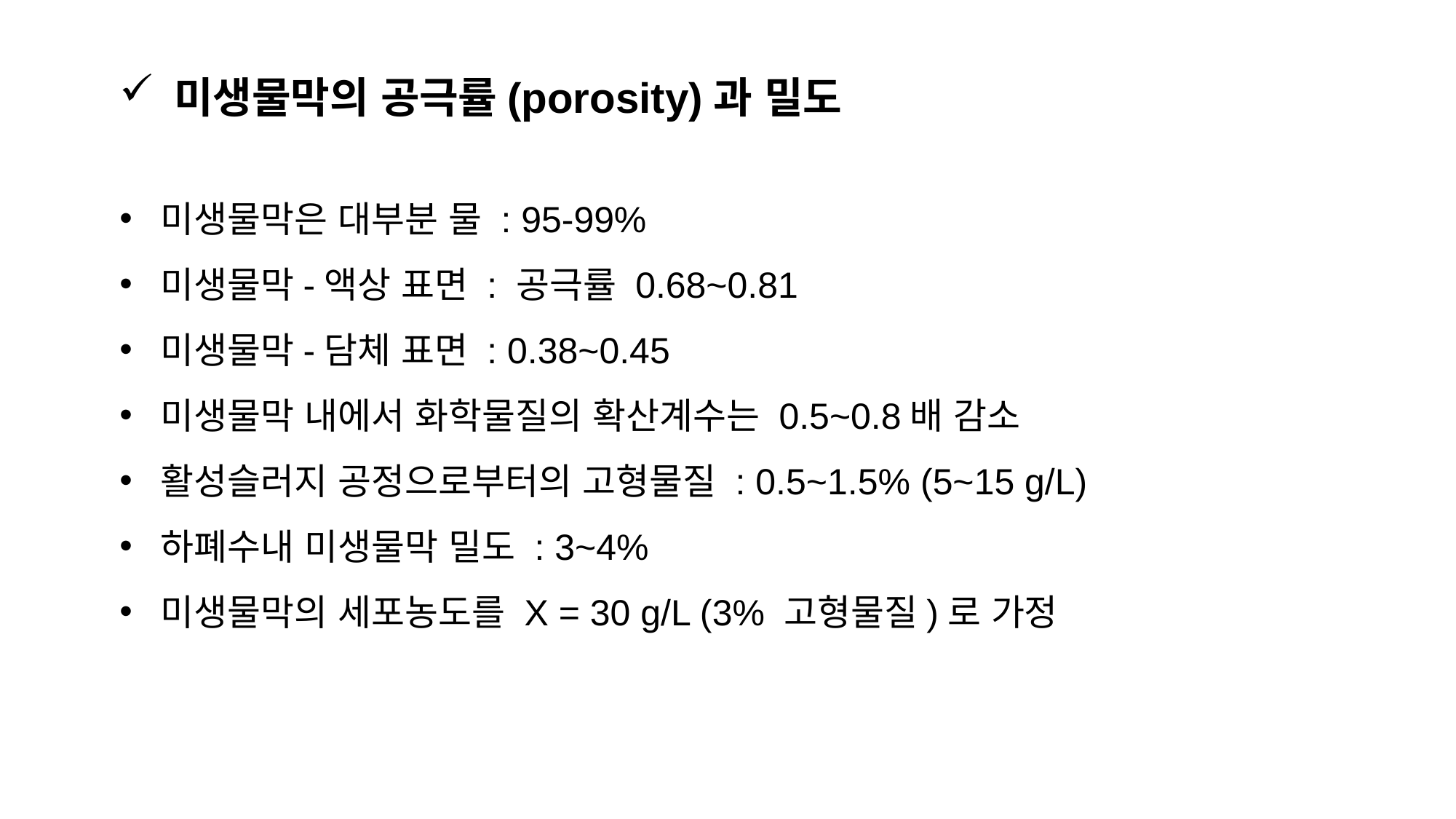

미생물막의 공극률(porosity)과 밀도
미생물막은 대부분 물 : 95-99%
미생물막-액상 표면 : 공극률 0.68~0.81
미생물막-담체 표면 : 0.38~0.45
미생물막 내에서 화학물질의 확산계수는 0.5~0.8배 감소
활성슬러지 공정으로부터의 고형물질 : 0.5~1.5% (5~15 g/L)
하폐수내 미생물막 밀도 : 3~4%
미생물막의 세포농도를 X = 30 g/L (3% 고형물질)로 가정